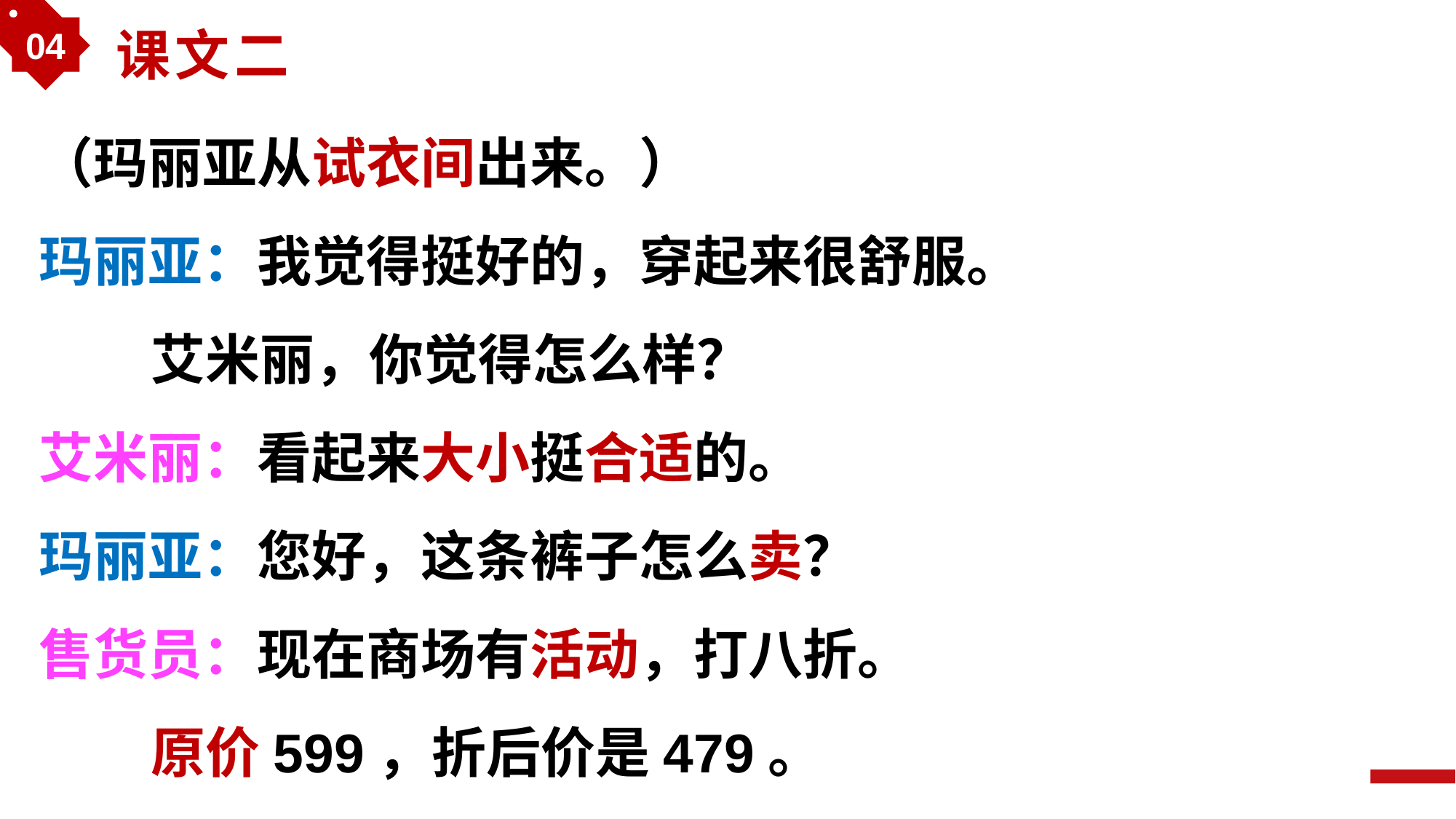

04
课文二
（玛丽亚从试衣间出来。）
玛丽亚：我觉得挺好的，穿起来很舒服。
        艾米丽，你觉得怎么样？
艾米丽：看起来大小挺合适的。
玛丽亚：您好，这条裤子怎么卖？
售货员：现在商场有活动，打八折。
        原价599，折后价是479。